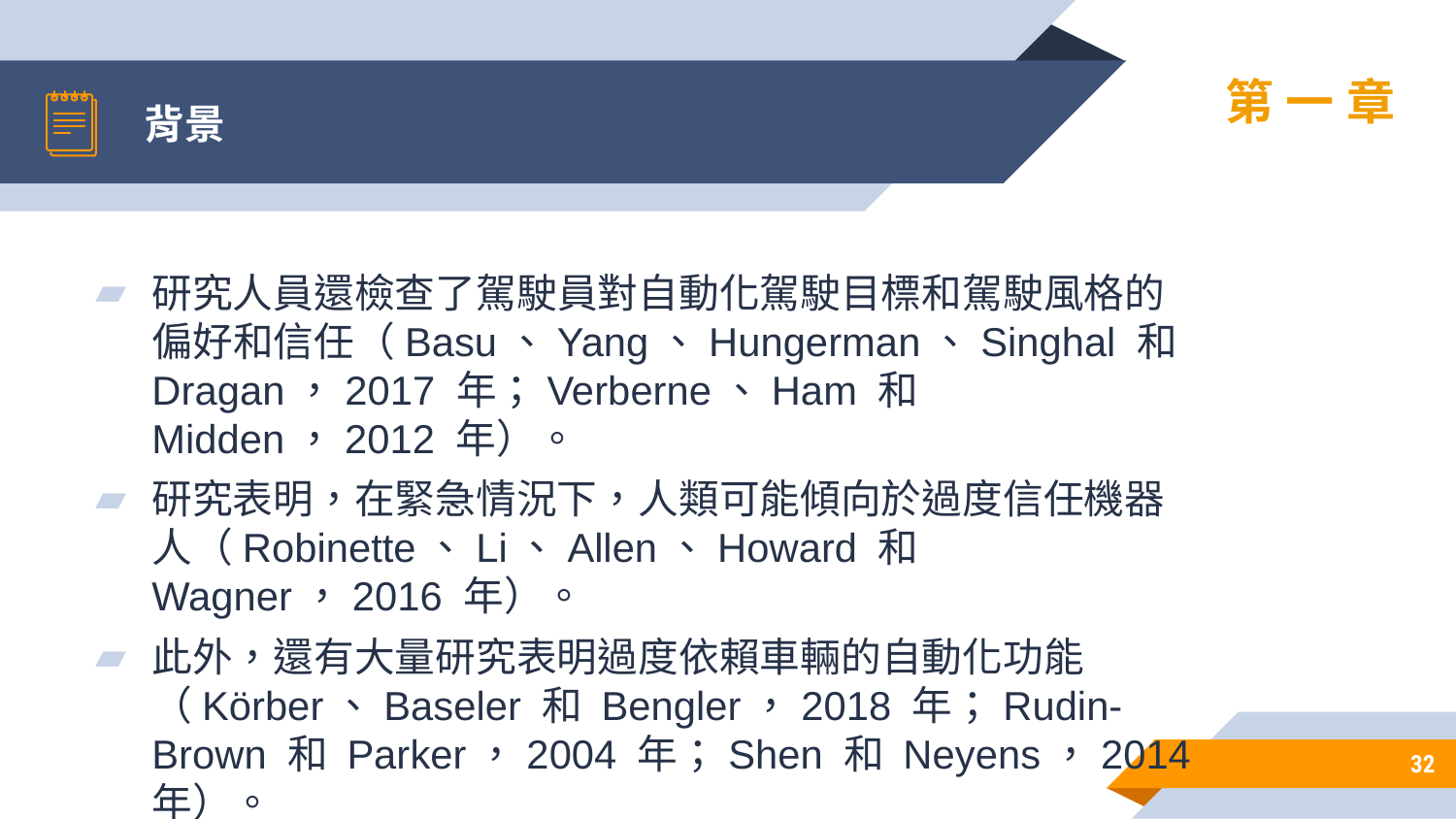

# 背景
第一章

研究人員還檢查了駕駛員對自動化駕駛目標和駕駛風格的偏好和信任（Basu、Yang、Hungerman、Singhal 和 Dragan，2017 年；Verberne、Ham 和 Midden，2012 年）。
研究表明，在緊急情況下，人類可能傾向於過度信任機器人（Robinette、Li、Allen、Howard 和 Wagner，2016 年）。
此外，還有大量研究表明過度依賴車輛的自動化功能（Körber、Baseler 和 Bengler，2018 年；Rudin-Brown 和 Parker，2004 年；Shen 和 Neyens，2014 年）。
種過度信任可能會導致低估部分自動駕駛汽車發生事故的可能性，甚至會導致對已證明存在缺陷的系統的依賴（Wagner、Borenstein 和 Howard，2018 年）。

32